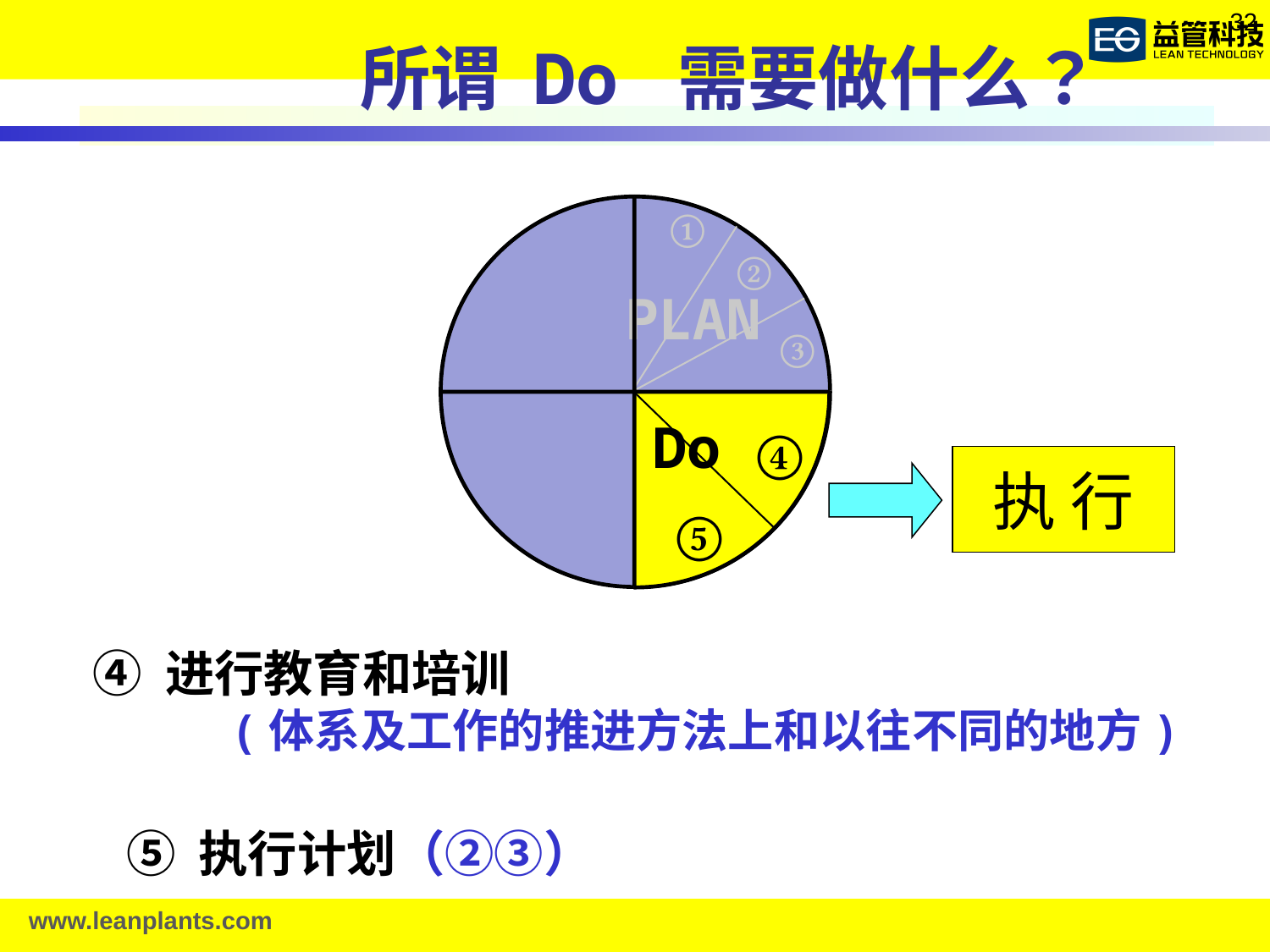

32
所谓 Do 需要做什么？

①

②
PLAN

③

Do
④
执 行

⑤
④ 进行教育和培训
     (体系及工作的推进方法上和以往不同的地方)
⑤ 执行计划（②③）